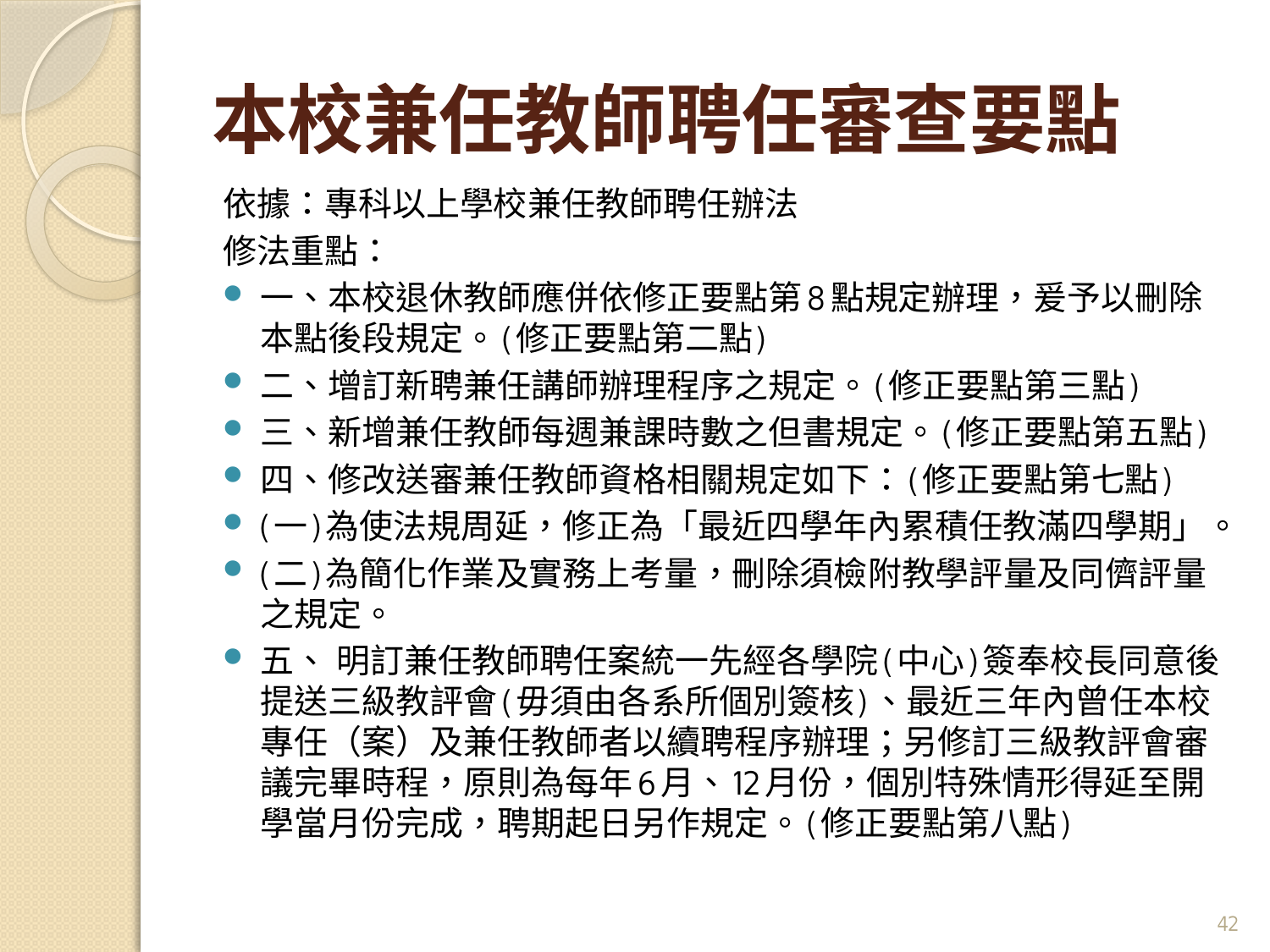

# 本校兼任教師聘任審查要點
依據：專科以上學校兼任教師聘任辦法
修法重點：
一、本校退休教師應併依修正要點第8點規定辦理，爰予以刪除本點後段規定。(修正要點第二點)
二、增訂新聘兼任講師辦理程序之規定。(修正要點第三點)
三、新增兼任教師每週兼課時數之但書規定。(修正要點第五點)
四、修改送審兼任教師資格相關規定如下：(修正要點第七點)
(一)為使法規周延，修正為「最近四學年內累積任教滿四學期」。
(二)為簡化作業及實務上考量，刪除須檢附教學評量及同儕評量之規定。
五、	明訂兼任教師聘任案統一先經各學院(中心)簽奉校長同意後提送三級教評會(毋須由各系所個別簽核)、最近三年內曾任本校專任（案）及兼任教師者以續聘程序辦理；另修訂三級教評會審議完畢時程，原則為每年6月、12月份，個別特殊情形得延至開學當月份完成，聘期起日另作規定。(修正要點第八點)
42